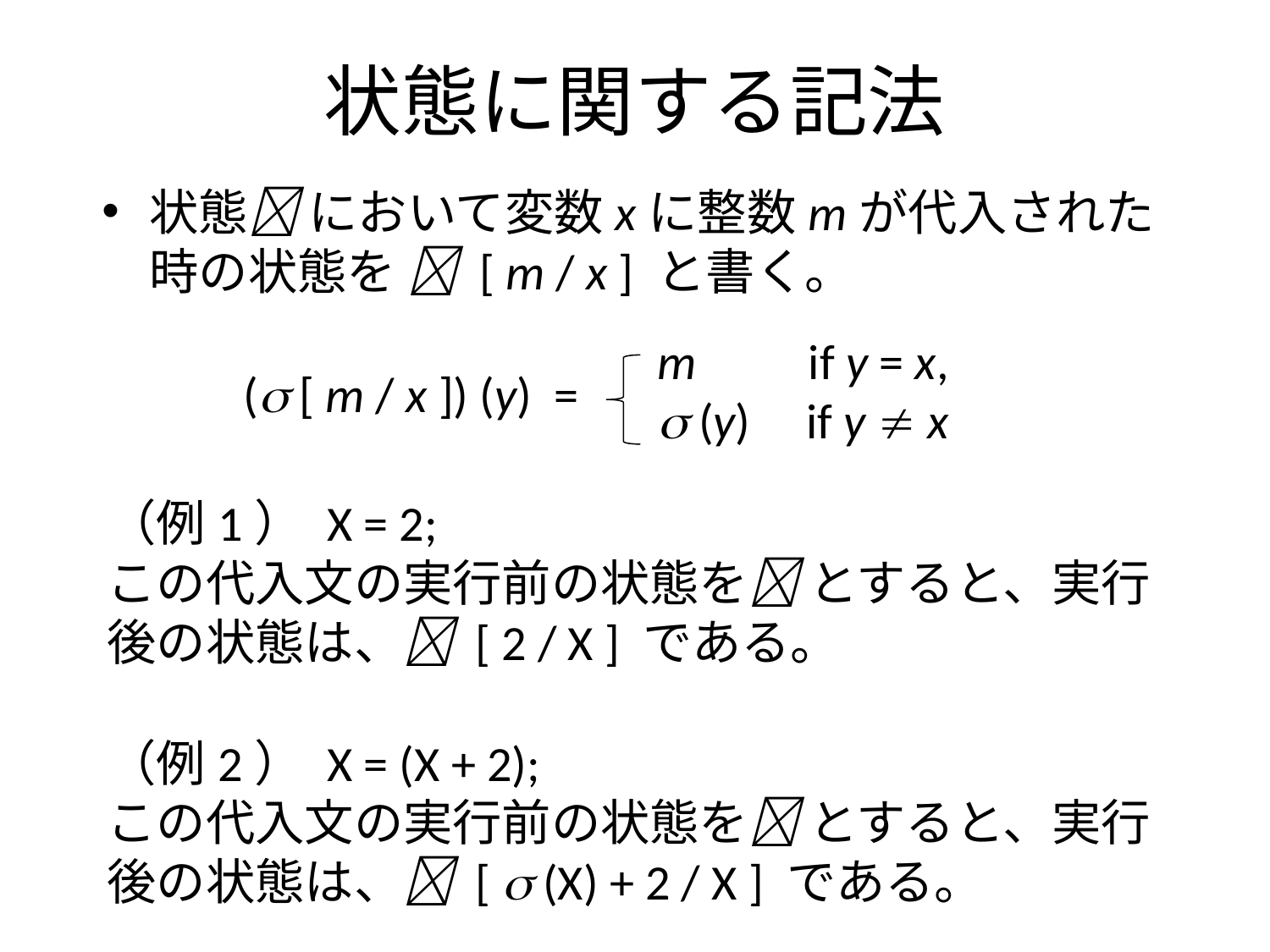

# 状態に関する記法
状態σ において変数xに整数mが代入された時の状態を σ [ m / x ] と書く。
m          if y = x,
σ (y)     if y ≠ x

(σ [ m / x ]) (y)  =
（例1） X = 2;
この代入文の実行前の状態をσ とすると、実行後の状態は、σ [ 2 / X ] である。
（例2） X = (X + 2);
この代入文の実行前の状態をσ とすると、実行後の状態は、σ [ σ (X) + 2 / X ] である。